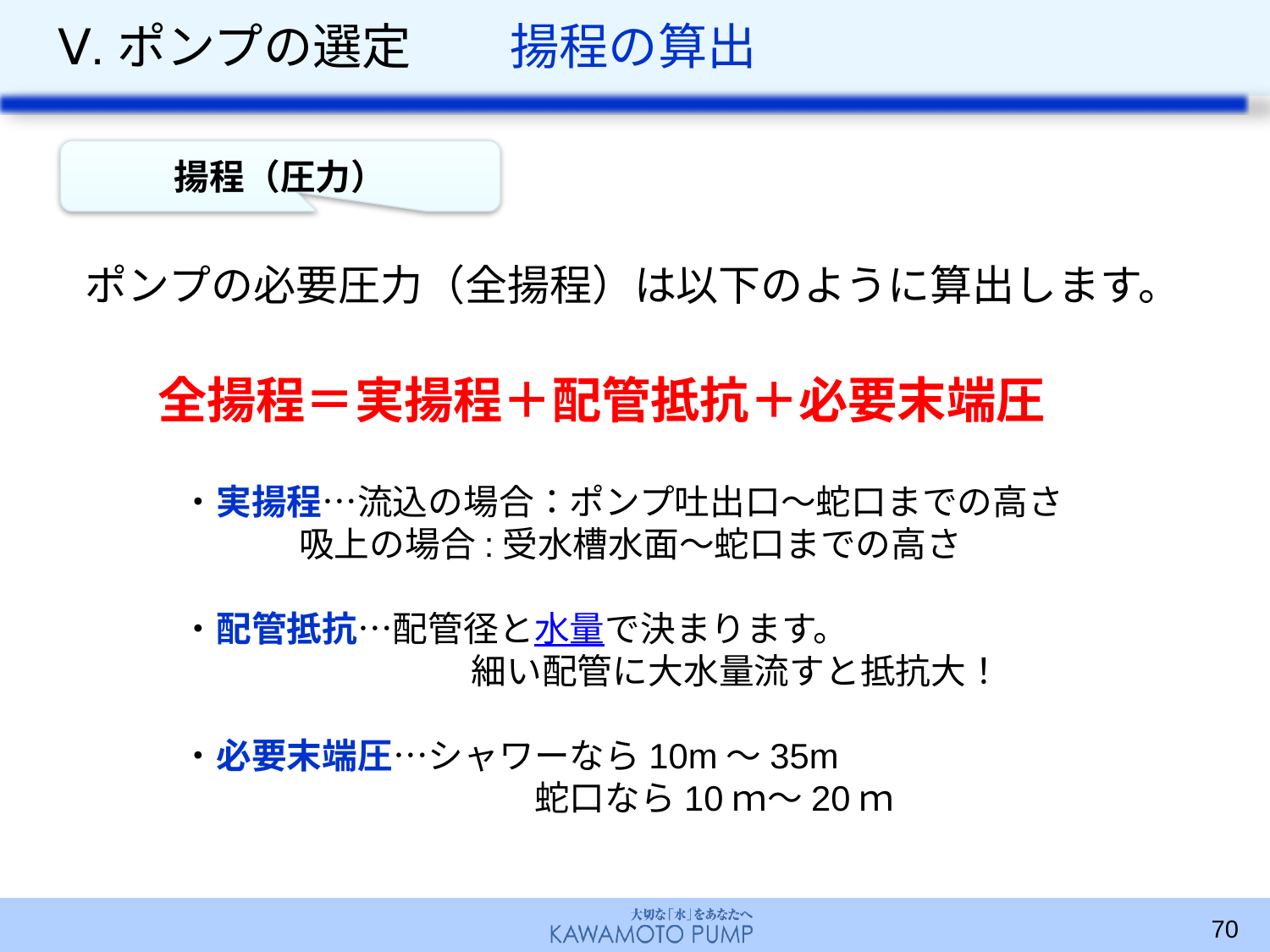

# Ⅴ.ポンプの選定　　揚程の算出
揚程（圧力）
ポンプの必要圧力（全揚程）は以下のように算出します。
全揚程＝実揚程＋配管抵抗＋必要末端圧
・実揚程…流込の場合：ポンプ吐出口～蛇口までの高さ
              吸上の場合:受水槽水面～蛇口までの高さ

・配管抵抗…配管径と水量で決まります。
　　　　　　　　 細い配管に大水量流すと抵抗大！

・必要末端圧…シャワーなら10m～35m
　　　　　　　　　　蛇口なら10ｍ～20ｍ

70